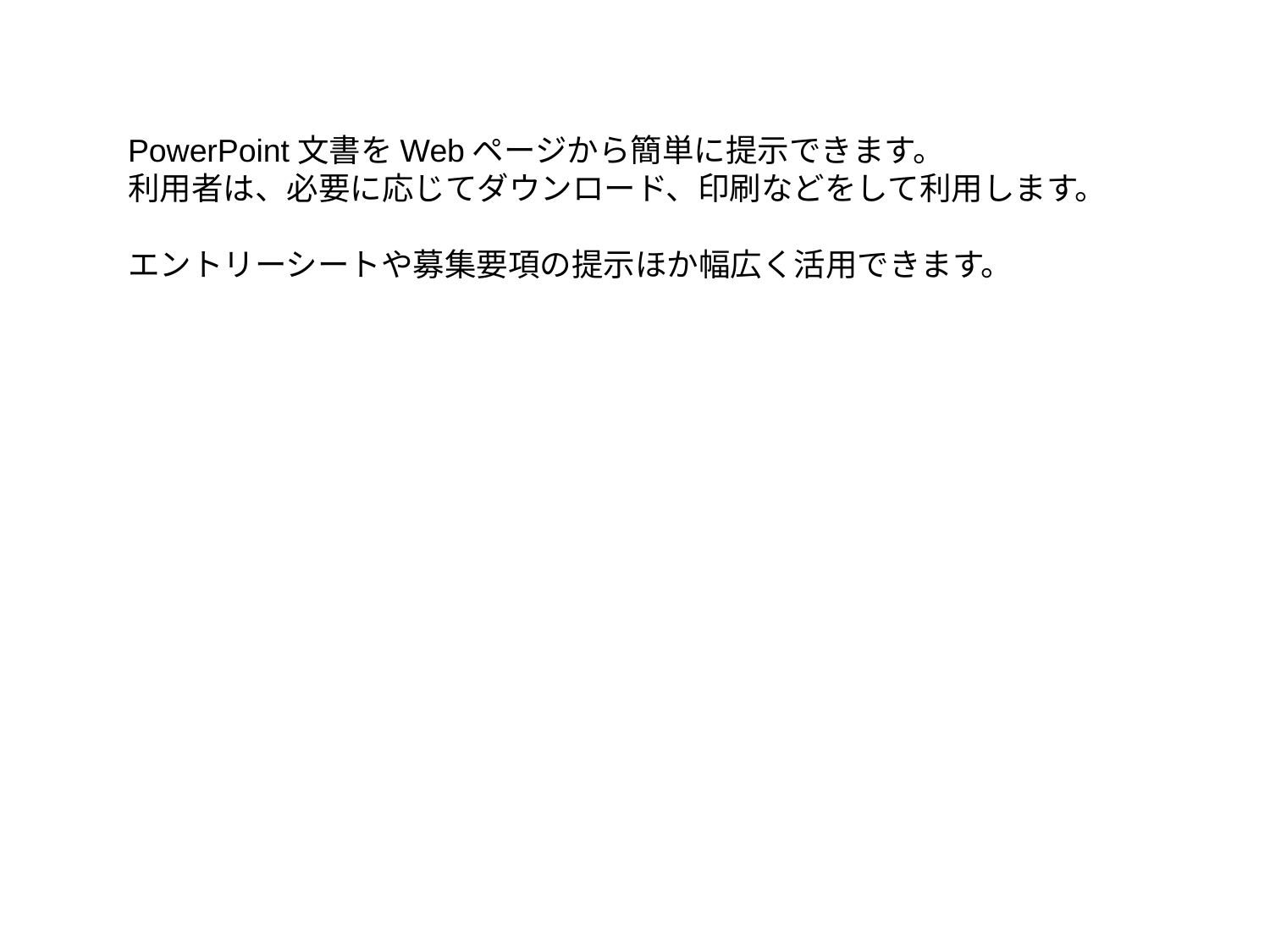

PowerPoint文書をWebページから簡単に提示できます。
利用者は、必要に応じてダウンロード、印刷などをして利用します。

エントリーシートや募集要項の提示ほか幅広く活用できます。